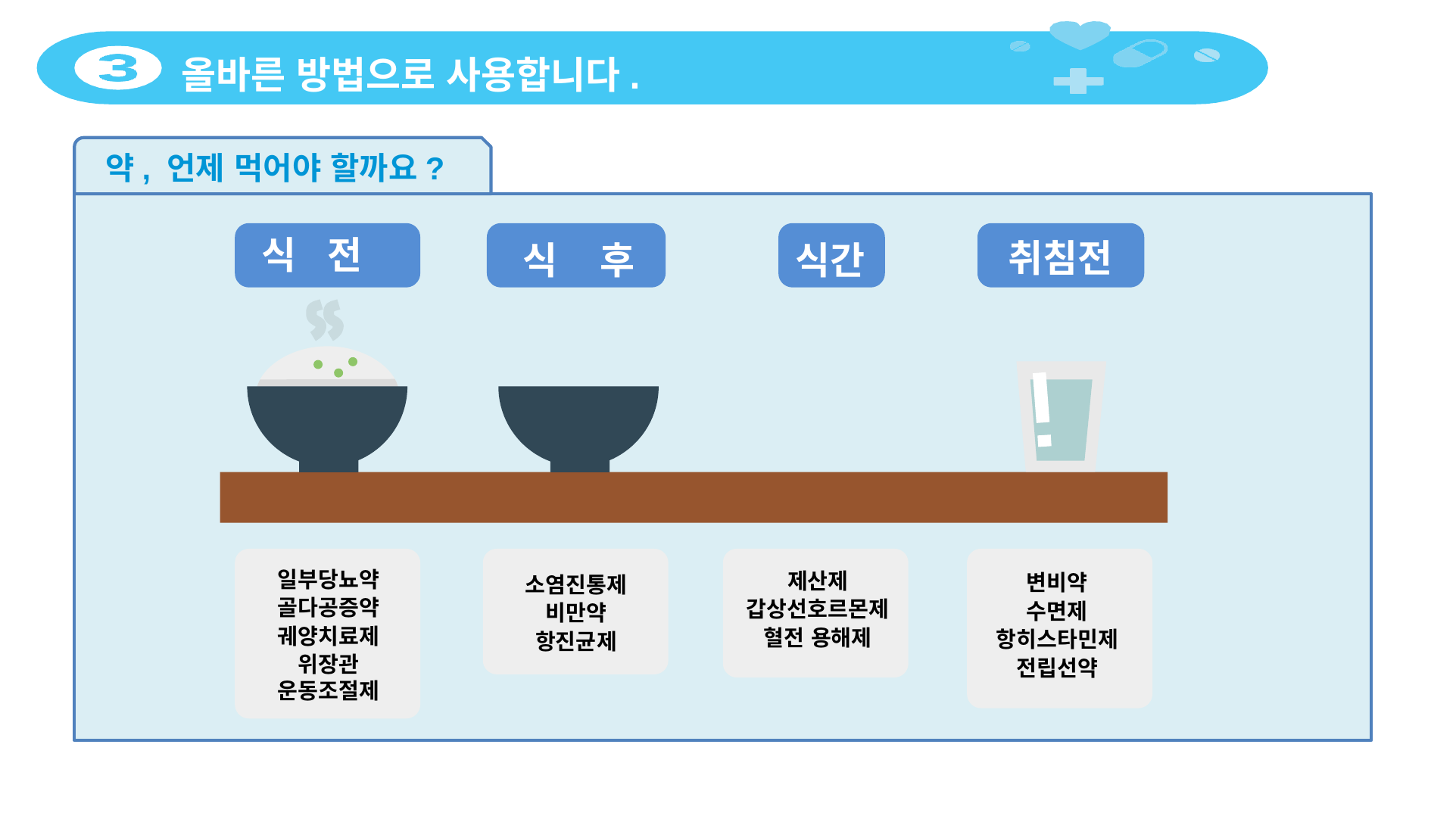

# 올바른 방법으로 사용합니다.

약, 언제 먹어야 할까요?

식   전
취침전
식    후
식간

일부당뇨약
골다공증약
궤양치료제
위장관 운동조절제
제산제
갑상선호르몬제
혈전 용해제
변비약
수면제
항히스타민제
전립선약
소염진통제
비만약
항진균제